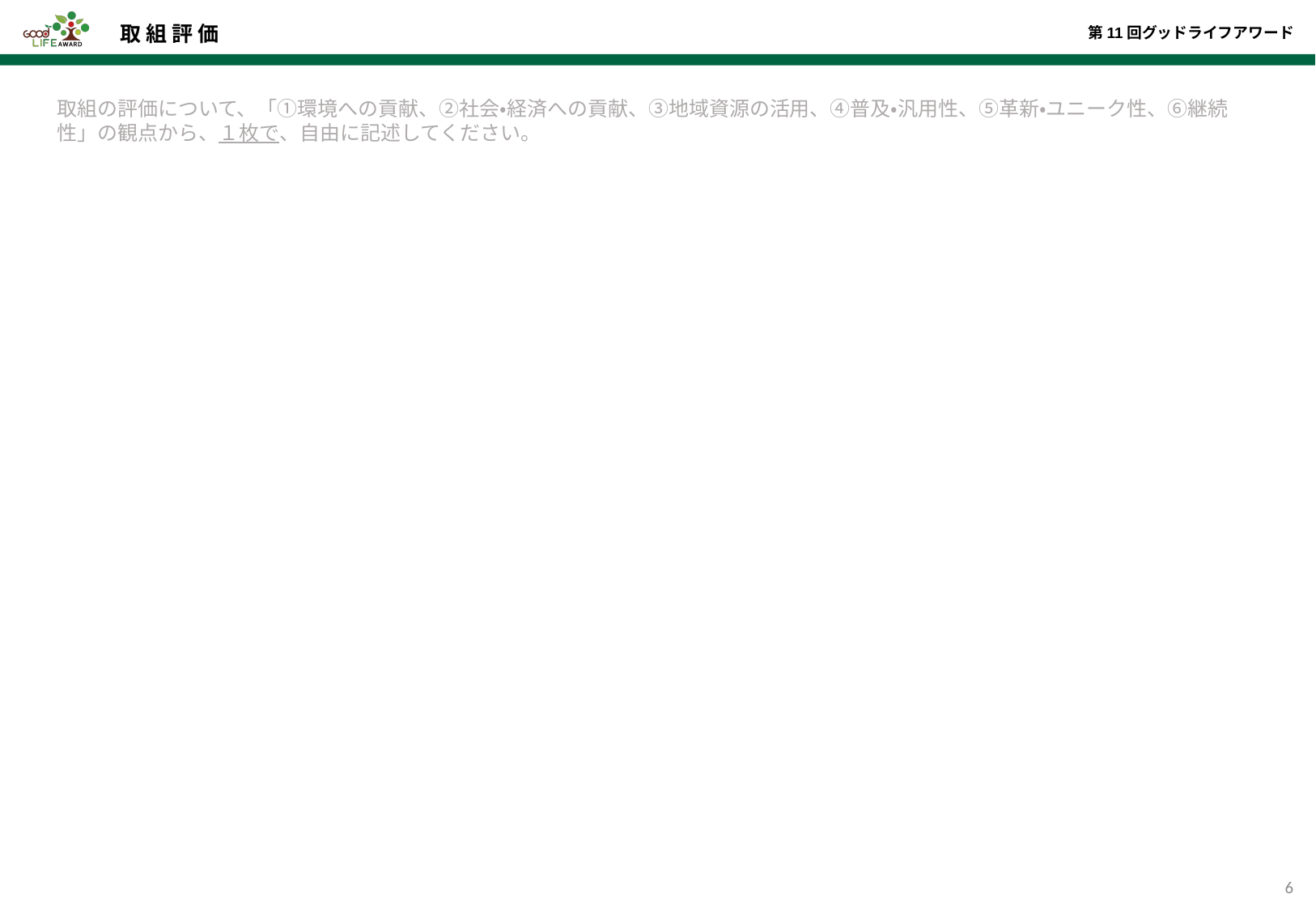

取組の評価について、「①環境への貢献、②社会・経済への貢献、③地域資源の活用、④普及・汎用性、⑤革新・ユニーク性、⑥継続性」の観点から、１枚で、自由に記述してください。